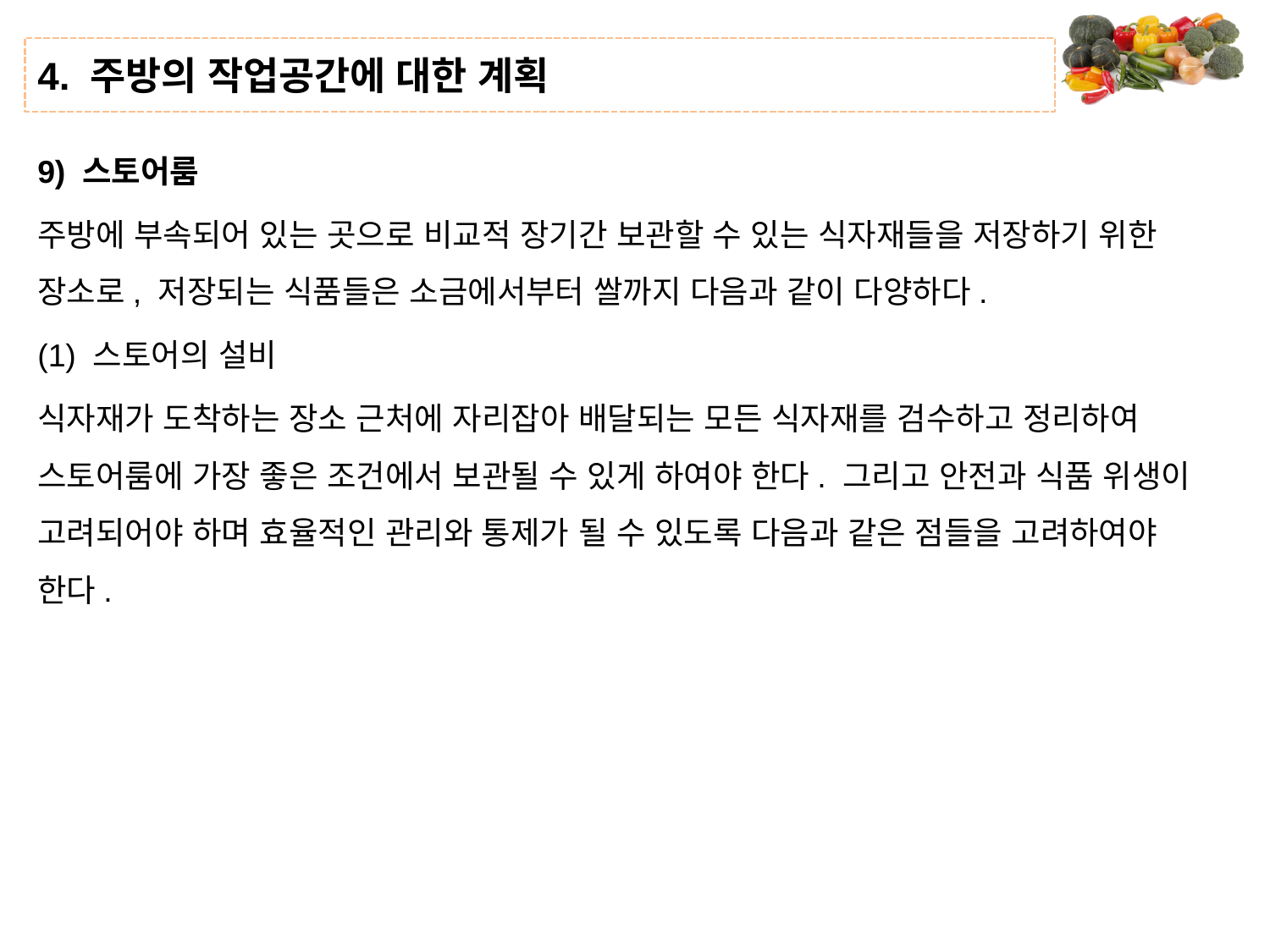

# 4. 주방의 작업공간에 대한 계획
9) 스토어룸
주방에 부속되어 있는 곳으로 비교적 장기간 보관할 수 있는 식자재들을 저장하기 위한 장소로, 저장되는 식품들은 소금에서부터 쌀까지 다음과 같이 다양하다.
(1) 스토어의 설비
식자재가 도착하는 장소 근처에 자리잡아 배달되는 모든 식자재를 검수하고 정리하여 스토어룸에 가장 좋은 조건에서 보관될 수 있게 하여야 한다. 그리고 안전과 식품 위생이 고려되어야 하며 효율적인 관리와 통제가 될 수 있도록 다음과 같은 점들을 고려하여야 한다.